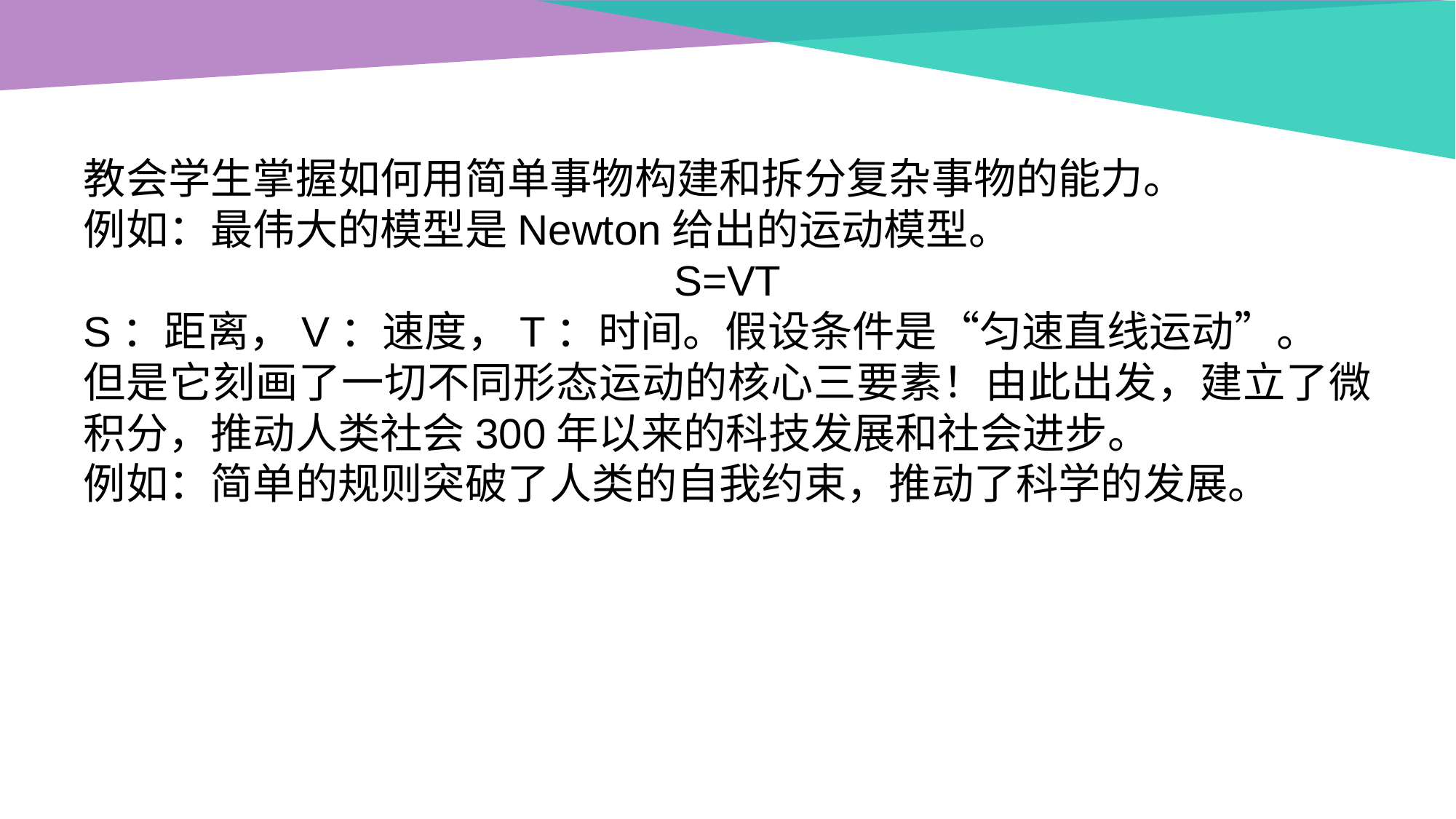

教会学生掌握如何用简单事物构建和拆分复杂事物的能力。
例如：最伟大的模型是Newton给出的运动模型。
S=VT
S：距离，V：速度，T：时间。假设条件是“匀速直线运动”。
但是它刻画了一切不同形态运动的核心三要素！由此出发，建立了微积分，推动人类社会300年以来的科技发展和社会进步。
例如：简单的规则突破了人类的自我约束，推动了科学的发展。